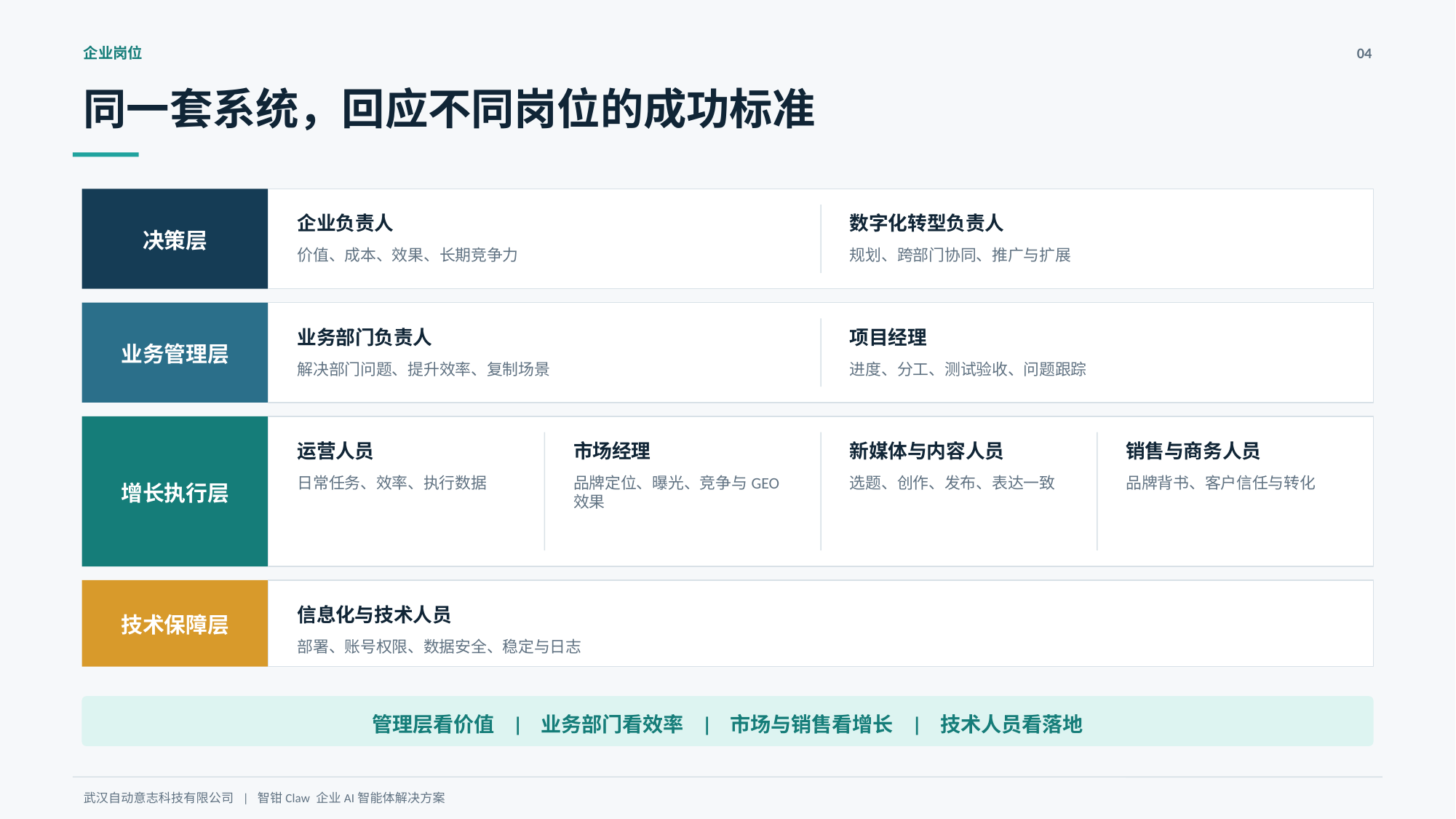

企业岗位
04
同一套系统，回应不同岗位的成功标准

企业负责人
数字化转型负责人
决策层
价值、成本、效果、长期竞争力
规划、跨部门协同、推广与扩展

业务部门负责人
项目经理
业务管理层
解决部门问题、提升效率、复制场景
进度、分工、测试验收、问题跟踪

运营人员
市场经理
新媒体与内容人员
销售与商务人员
日常任务、效率、执行数据
品牌定位、曝光、竞争与GEO效果
选题、创作、发布、表达一致
品牌背书、客户信任与转化
增长执行层

信息化与技术人员
技术保障层
部署、账号权限、数据安全、稳定与日志

管理层看价值   |   业务部门看效率   |   市场与销售看增长   |   技术人员看落地

武汉自动意志科技有限公司  |  智钳Claw 企业AI智能体解决方案